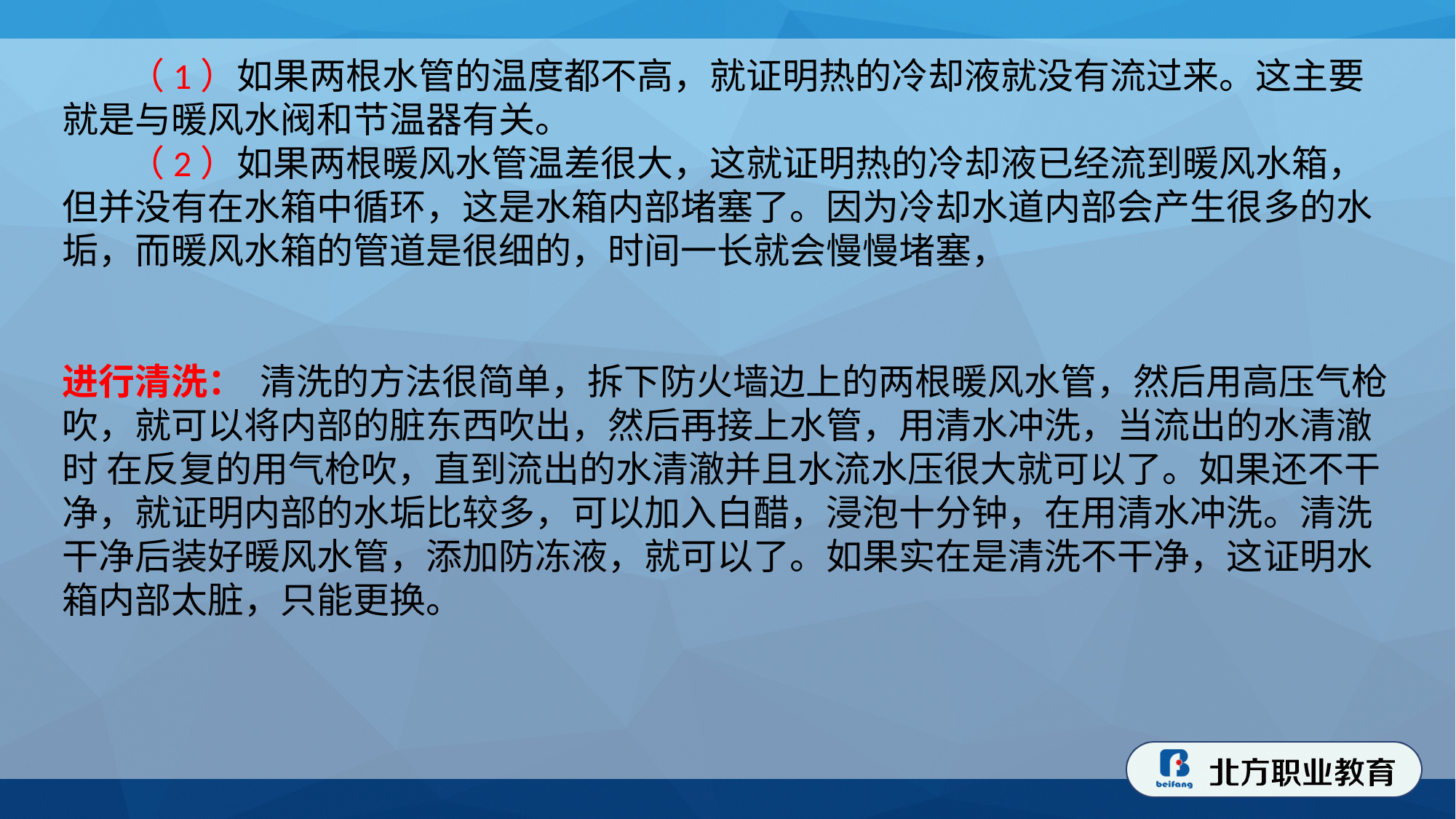

（1）如果两根水管的温度都不高，就证明热的冷却液就没有流过来。这主要就是与暖风水阀和节温器有关。
       （2）如果两根暖风水管温差很大，这就证明热的冷却液已经流到暖风水箱，但并没有在水箱中循环，这是水箱内部堵塞了。因为冷却水道内部会产生很多的水垢，而暖风水箱的管道是很细的，时间一长就会慢慢堵塞，

进行清洗：  清洗的方法很简单，拆下防火墙边上的两根暖风水管，然后用高压气枪吹，就可以将内部的脏东西吹出，然后再接上水管，用清水冲洗，当流出的水清澈时 在反复的用气枪吹，直到流出的水清澈并且水流水压很大就可以了。如果还不干净，就证明内部的水垢比较多，可以加入白醋，浸泡十分钟，在用清水冲洗。清洗干净后装好暖风水管，添加防冻液，就可以了。如果实在是清洗不干净，这证明水箱内部太脏，只能更换。